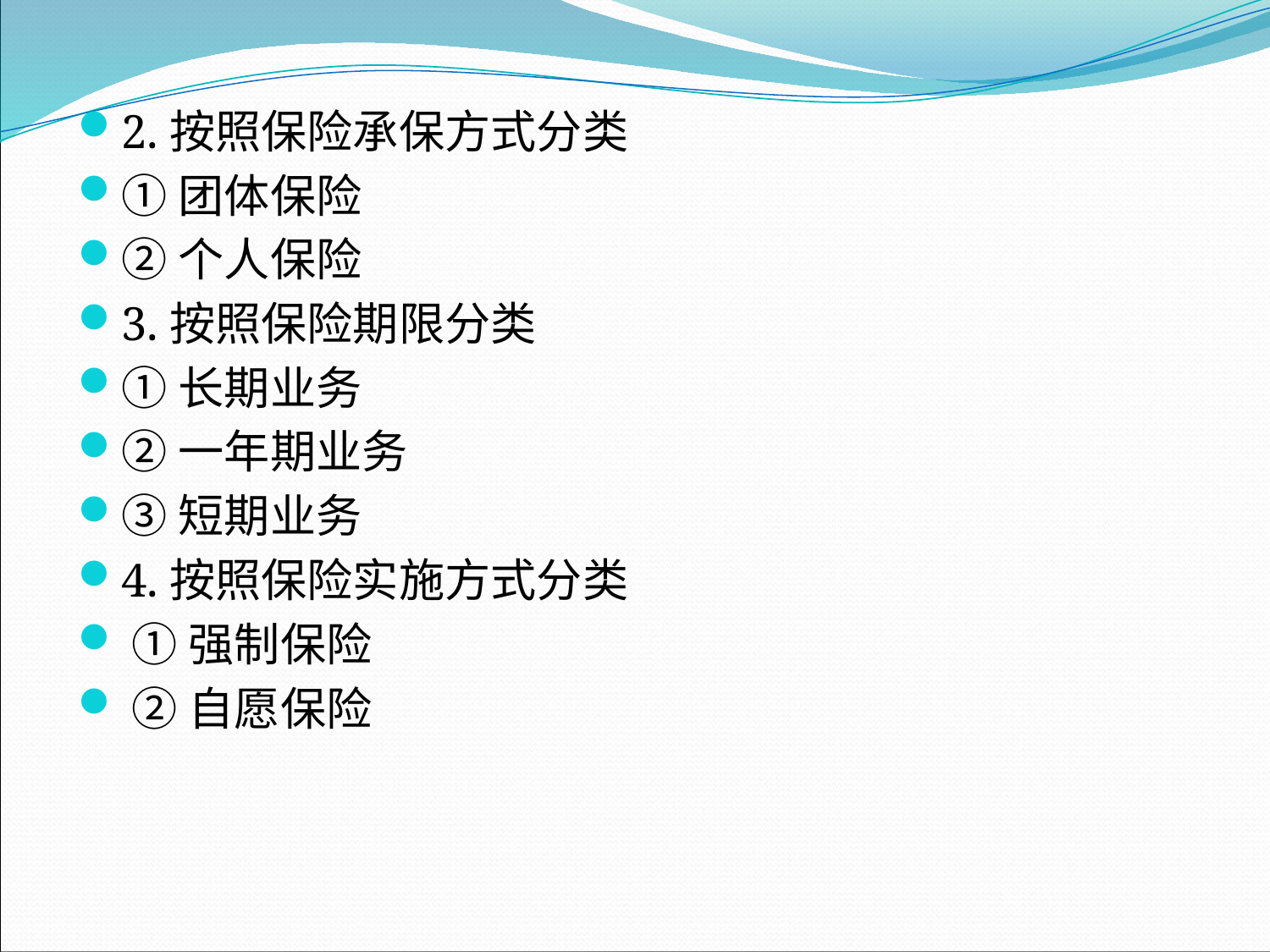

2.按照保险承保方式分类
①团体保险
②个人保险
3.按照保险期限分类
①长期业务
②一年期业务
③短期业务
4.按照保险实施方式分类
 ①强制保险
 ②自愿保险
#